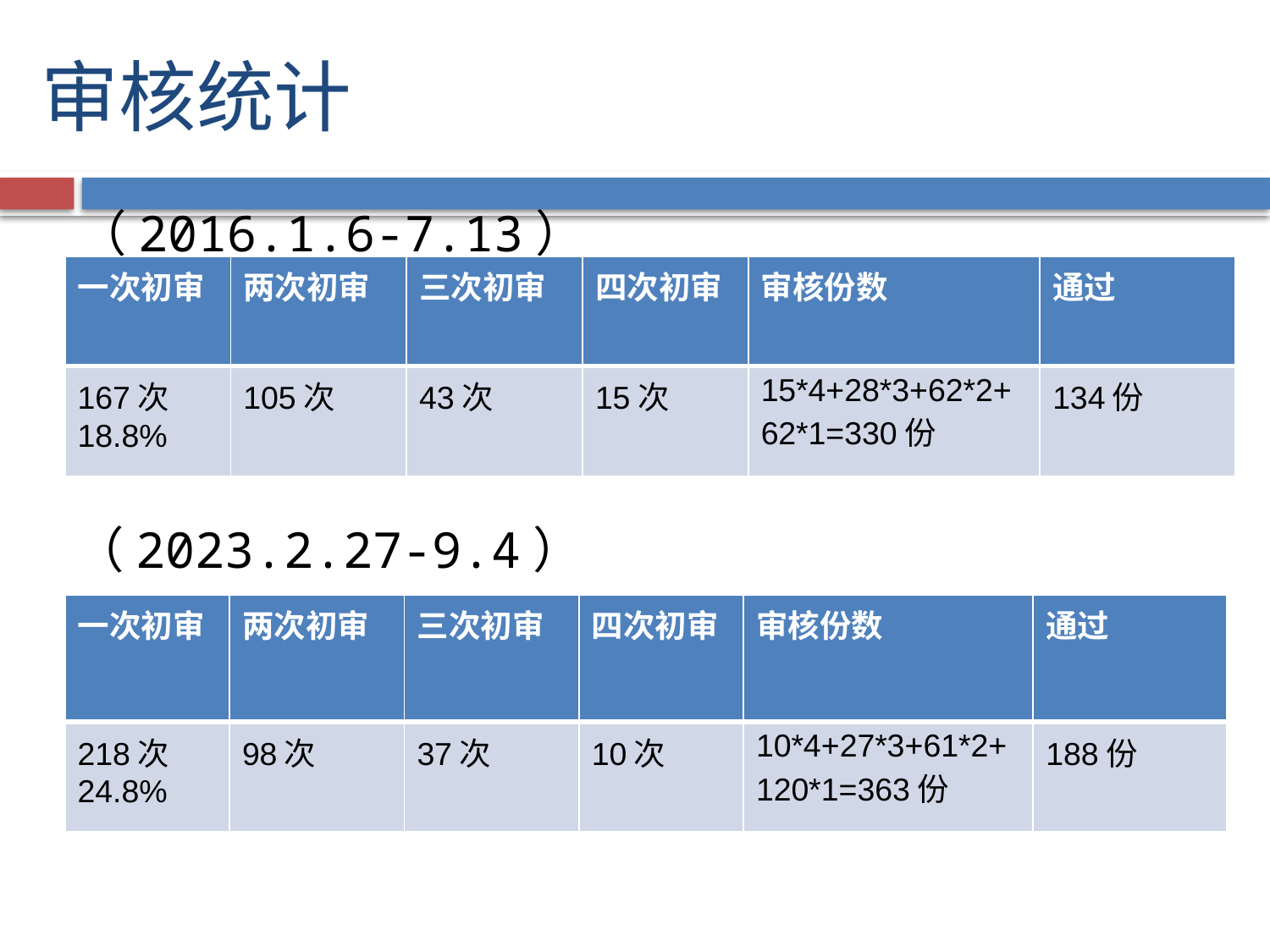

# 审核统计
（2016.1.6-7.13）
| 一次初审 | 两次初审 | 三次初审 | 四次初审 | 审核份数 | 通过 |
| --- | --- | --- | --- | --- | --- |
| 167次 18.8% | 105次 | 43次 | 15次 | 15\*4+28\*3+62\*2+62\*1=330份 | 134份 |
（2023.2.27-9.4）
| 一次初审 | 两次初审 | 三次初审 | 四次初审 | 审核份数 | 通过 |
| --- | --- | --- | --- | --- | --- |
| 218次 24.8% | 98次 | 37次 | 10次 | 10\*4+27\*3+61\*2+120\*1=363份 | 188份 |